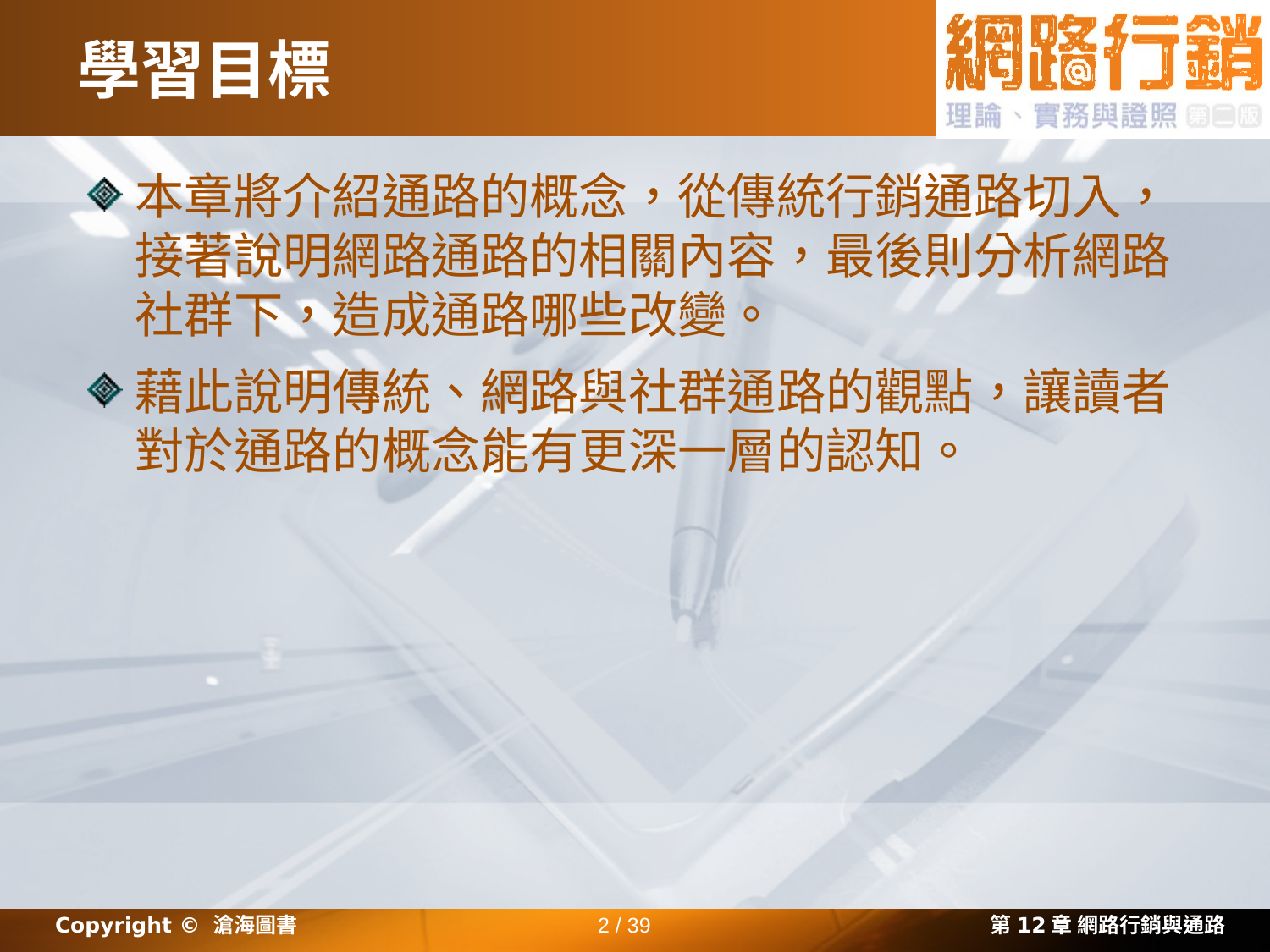

# 學習目標
本章將介紹通路的概念，從傳統行銷通路切入，接著說明網路通路的相關內容，最後則分析網路社群下，造成通路哪些改變。
藉此說明傳統、網路與社群通路的觀點，讓讀者對於通路的概念能有更深一層的認知。
Copyright © 滄海圖書
2 / 39
第12章 網路行銷與通路